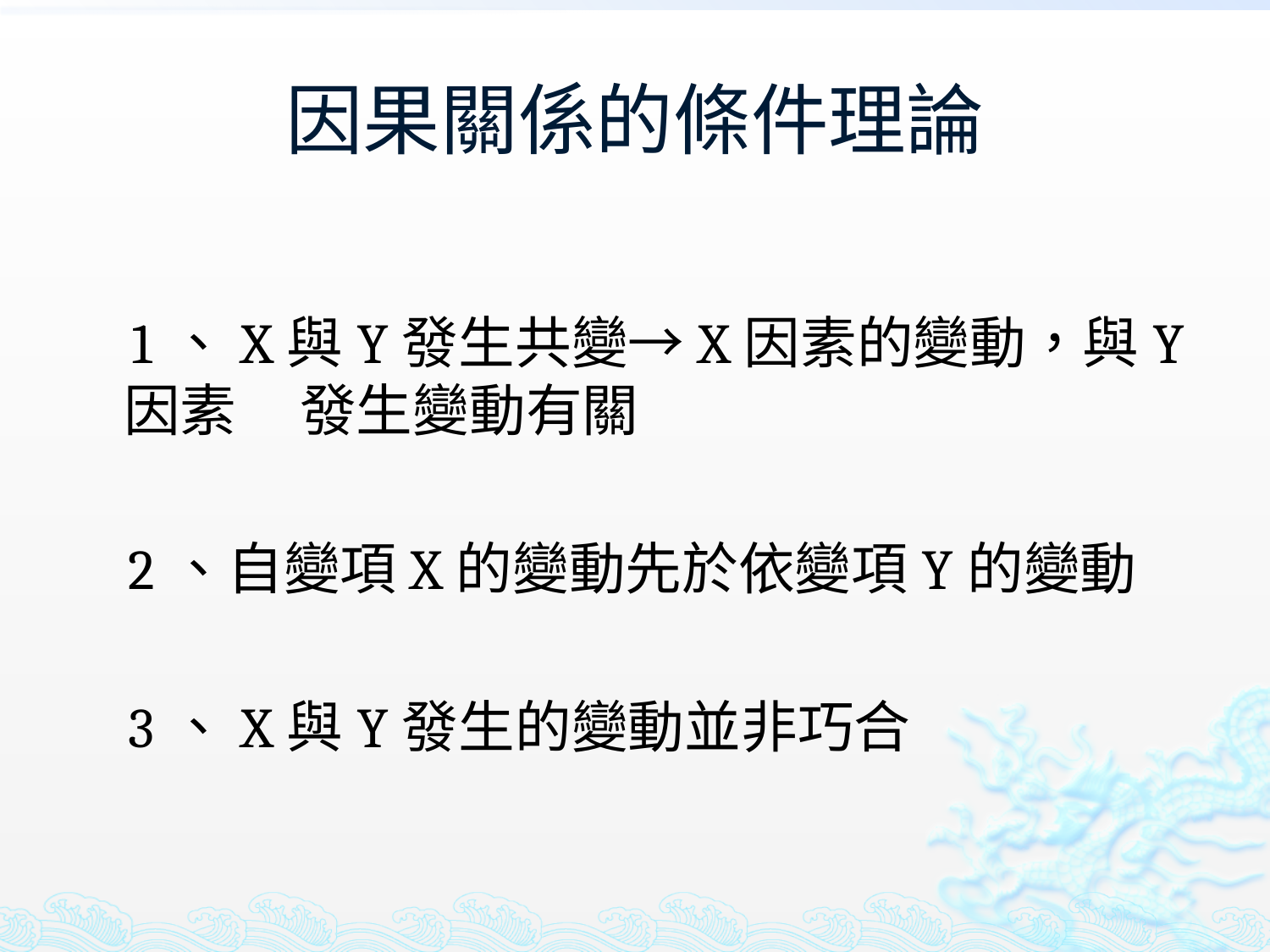

# 因果關係的條件理論

    1、X與Y發生共變→X因素的變動，與Y因素     發生變動有關

    2、自變項X的變動先於依變項Y的變動

    3、X與Y發生的變動並非巧合